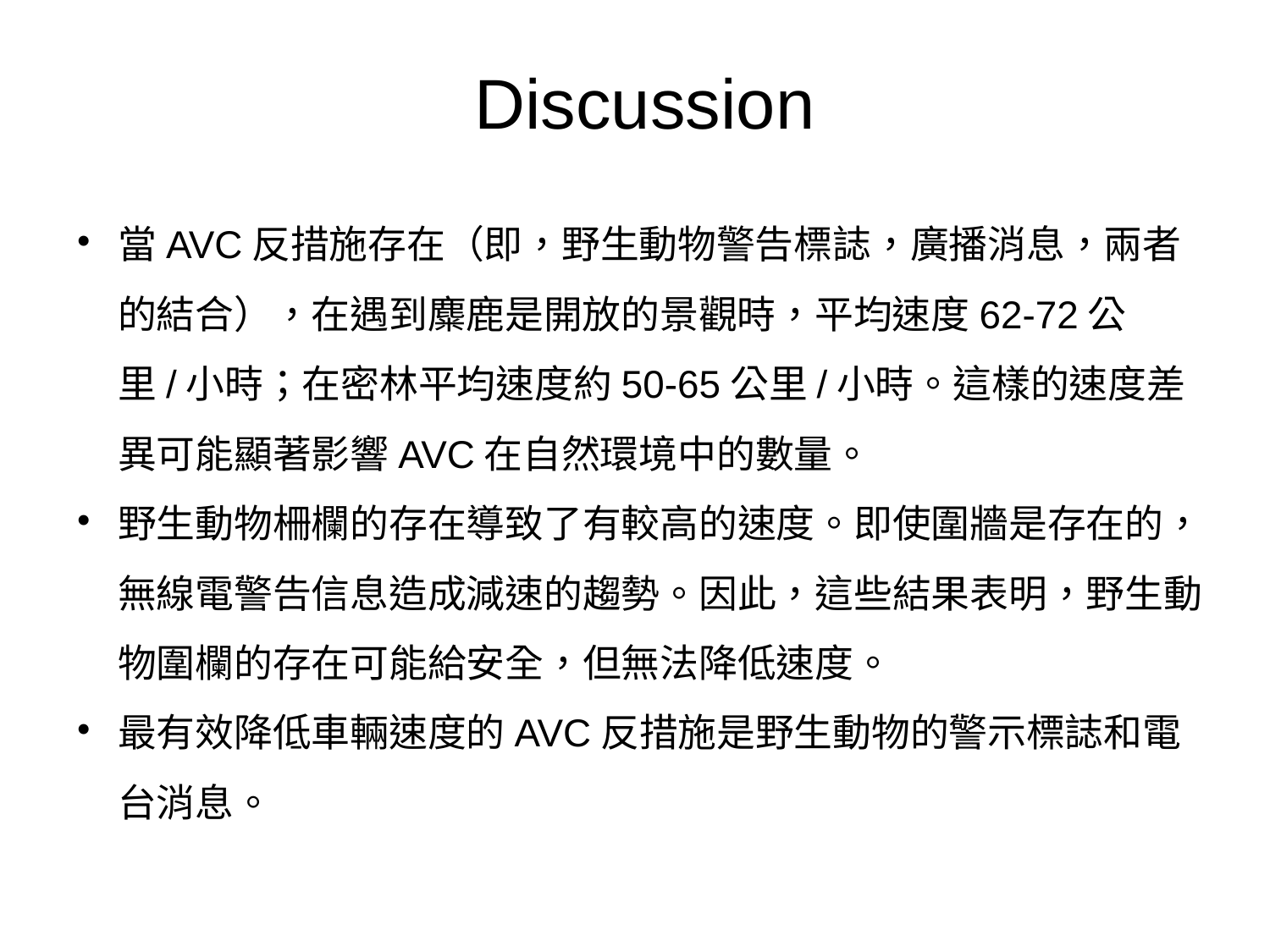

Discussion
當AVC反措施存在（即，野生動物警告標誌，廣播消息，兩者的結合），在遇到麋鹿是開放的景觀時，平均速度62-72公里/小時；在密林平均速度約50-65公里/小時。這樣的速度差異可能顯著影響AVC在自然環境中的數量。
野生動物柵欄的存在導致了有較高的速度。即使圍牆是存在的，無線電警告信息造成減速的趨勢。因此，這些結果表明，野生動物圍欄的存在可能給安全，但無法降低速度。
最有效降低車輛速度的AVC反措施是野生動物的警示標誌和電台消息。